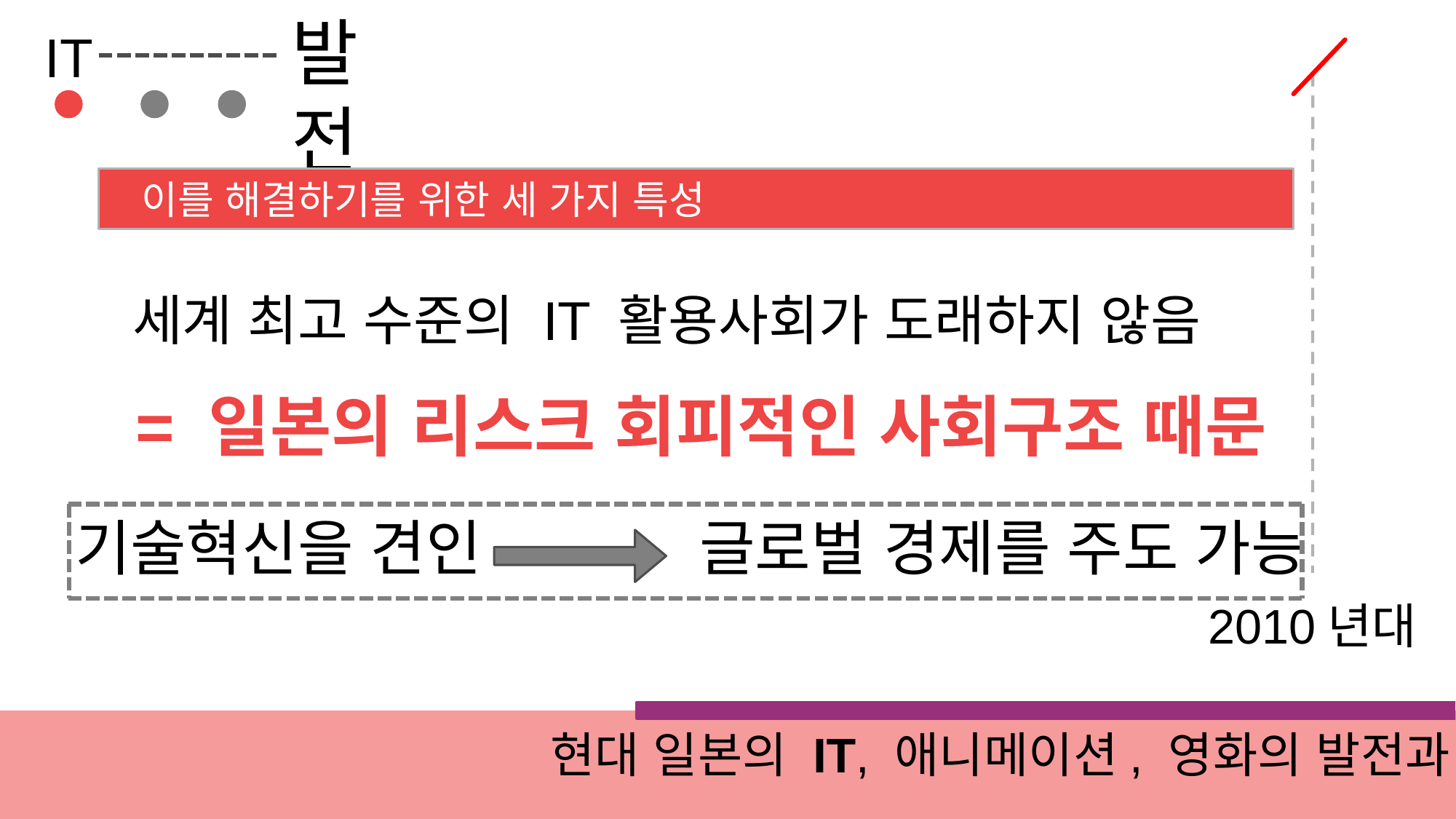

발전
IT

  이를 해결하기를 위한 세 가지 특성
세계 최고 수준의 IT 활용사회가 도래하지 않음
= 일본의 리스크 회피적인 사회구조 때문

기술혁신을 견인
 글로벌 경제를 주도 가능
2010년대

현대 일본의 IT, 애니메이션, 영화의 발전과 현황